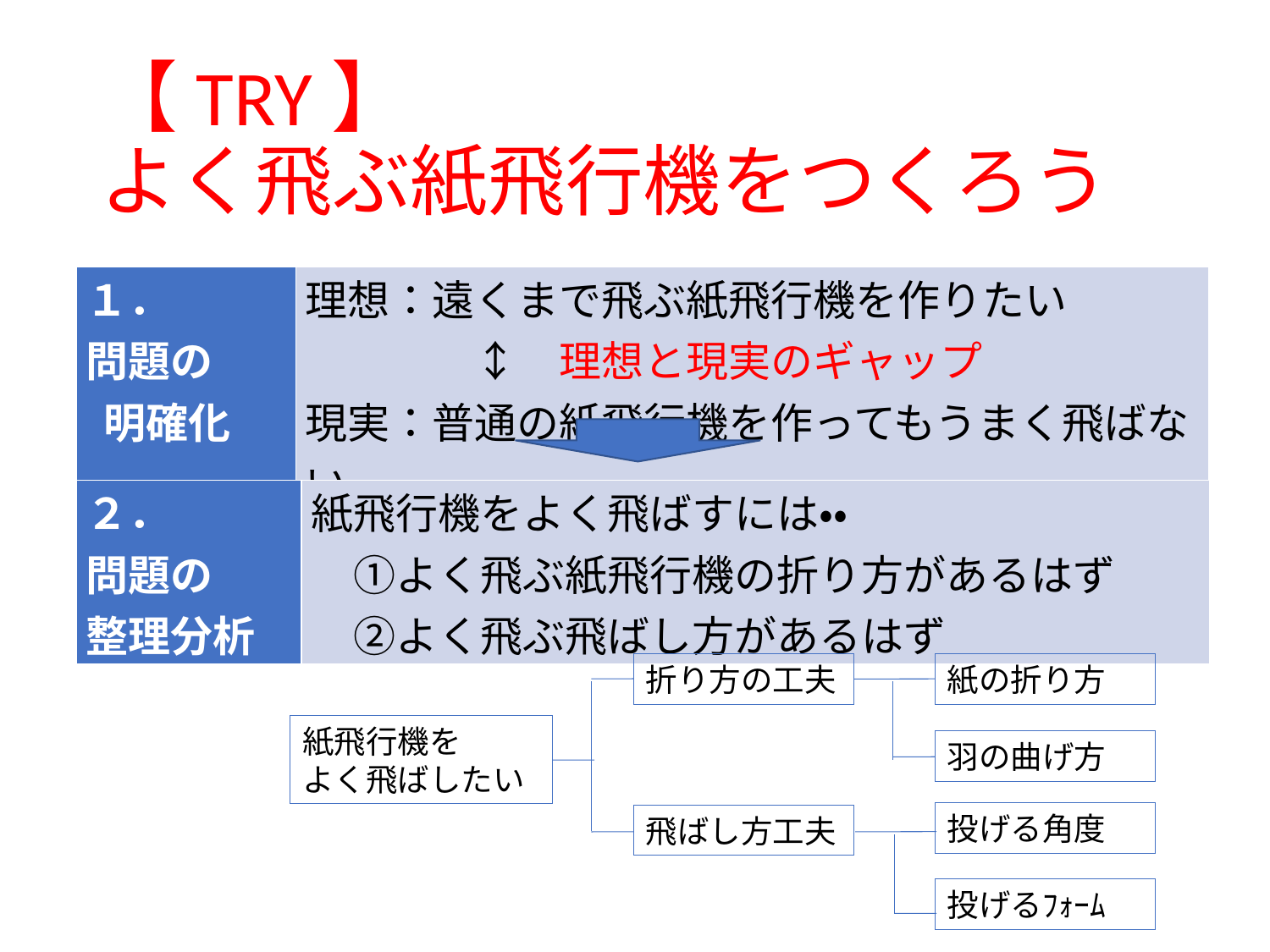

# 【TRY】 よく飛ぶ紙飛行機をつくろう
| １． 問題の 明確化 | 理想：遠くまで飛ぶ紙飛行機を作りたい 　　　　↕　理想と現実のギャップ 現実：普通の紙飛行機を作ってもうまく飛ばない |
| --- | --- |

| ２． 問題の 整理分析 | 紙飛行機をよく飛ばすには・・ 　①よく飛ぶ紙飛行機の折り方があるはず 　②よく飛ぶ飛ばし方があるはず |
| --- | --- |
紙の折り方
折り方の工夫
紙飛行機を
よく飛ばしたい
羽の曲げ方
投げる角度
飛ばし方工夫
投げるﾌｫｰﾑ